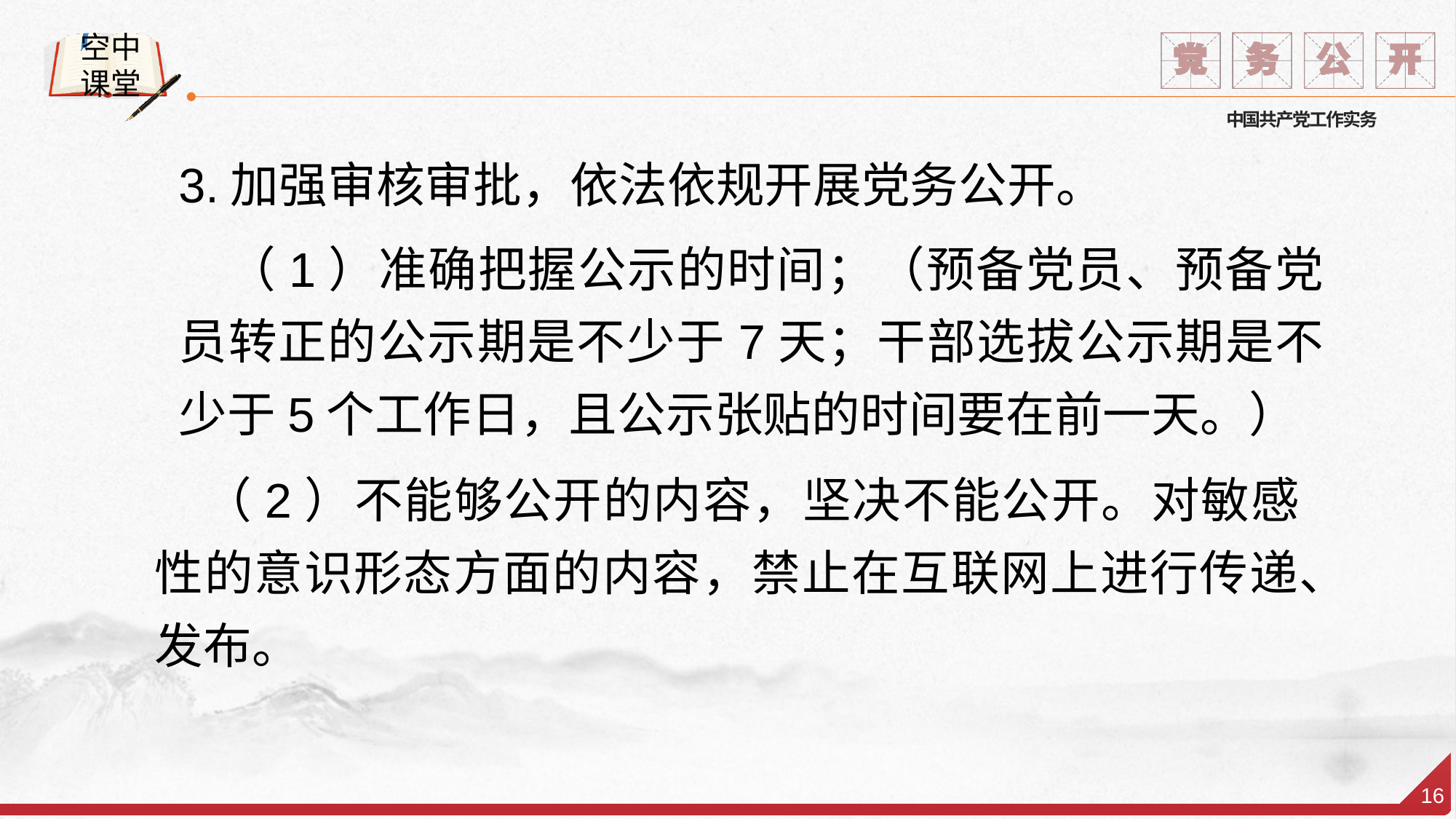

3.加强审核审批，依法依规开展党务公开。
（1）准确把握公示的时间；（预备党员、预备党员转正的公示期是不少于7天；干部选拔公示期是不少于5个工作日，且公示张贴的时间要在前一天。）
（2）不能够公开的内容，坚决不能公开。对敏感性的意识形态方面的内容，禁止在互联网上进行传递、发布。